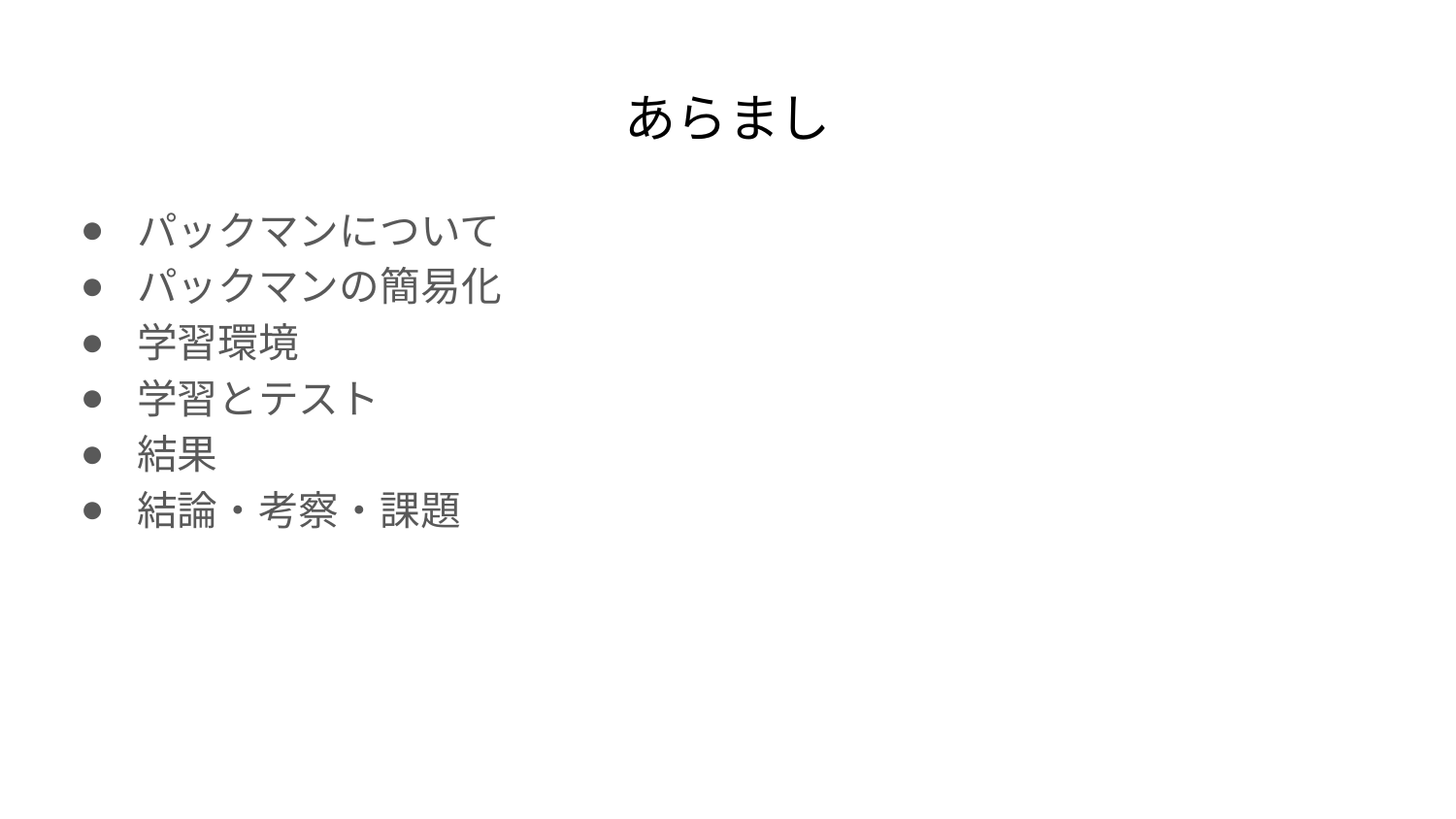

# あらまし
パックマンについて
パックマンの簡易化
学習環境
学習とテスト
結果
結論・考察・課題